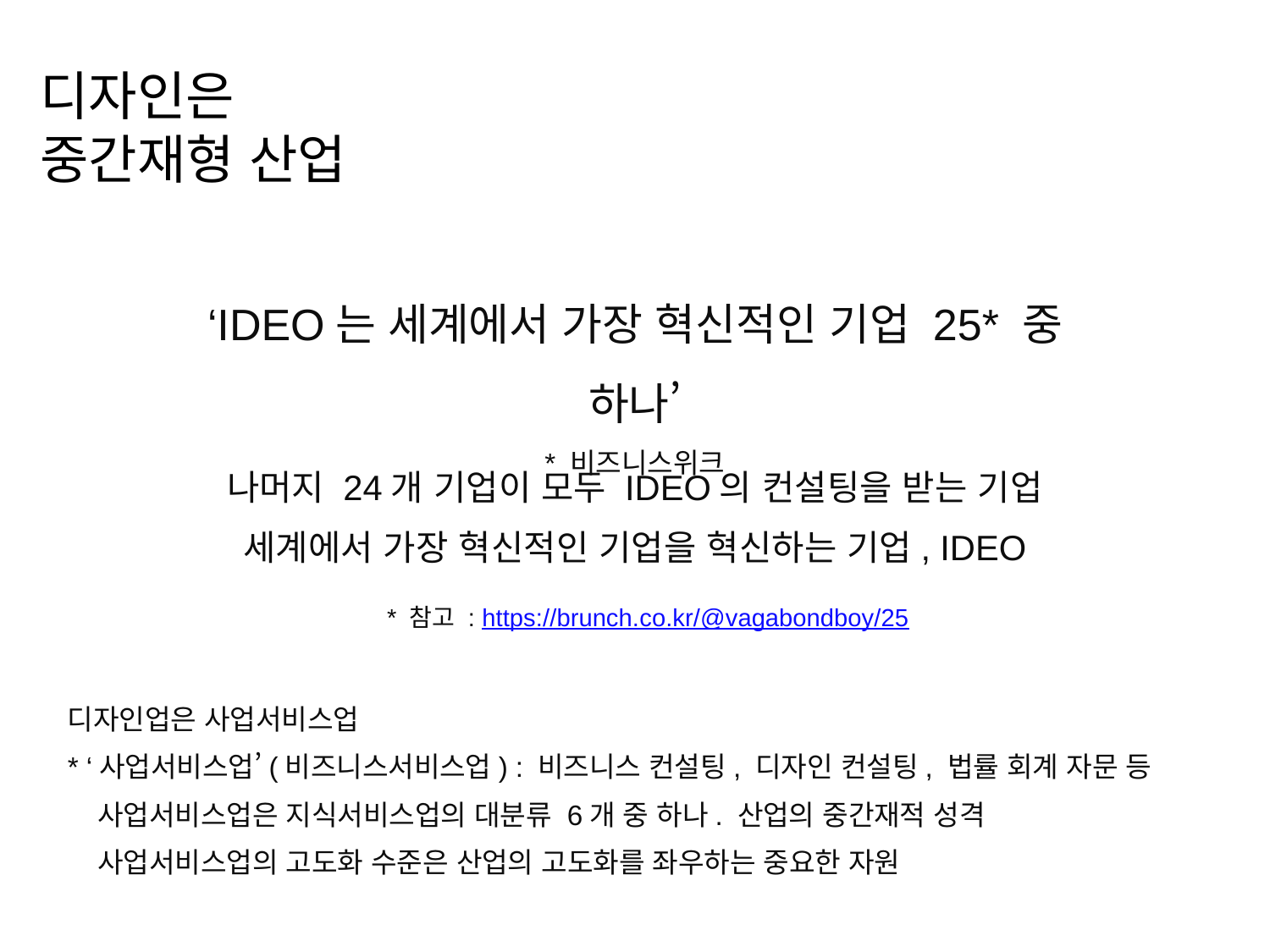

디자인은
중간재형 산업
‘IDEO는 세계에서 가장 혁신적인 기업 25* 중 하나’
* 비즈니스위크
나머지 24개 기업이 모두 IDEO의 컨설팅을 받는 기업
세계에서 가장 혁신적인 기업을 혁신하는 기업, IDEO
* 참고 : https://brunch.co.kr/@vagabondboy/25
디자인업은 사업서비스업
* ‘사업서비스업’(비즈니스서비스업) : 비즈니스 컨설팅, 디자인 컨설팅, 법률 회계 자문 등
   사업서비스업은 지식서비스업의 대분류 6개 중 하나. 산업의 중간재적 성격
   사업서비스업의 고도화 수준은 산업의 고도화를 좌우하는 중요한 자원